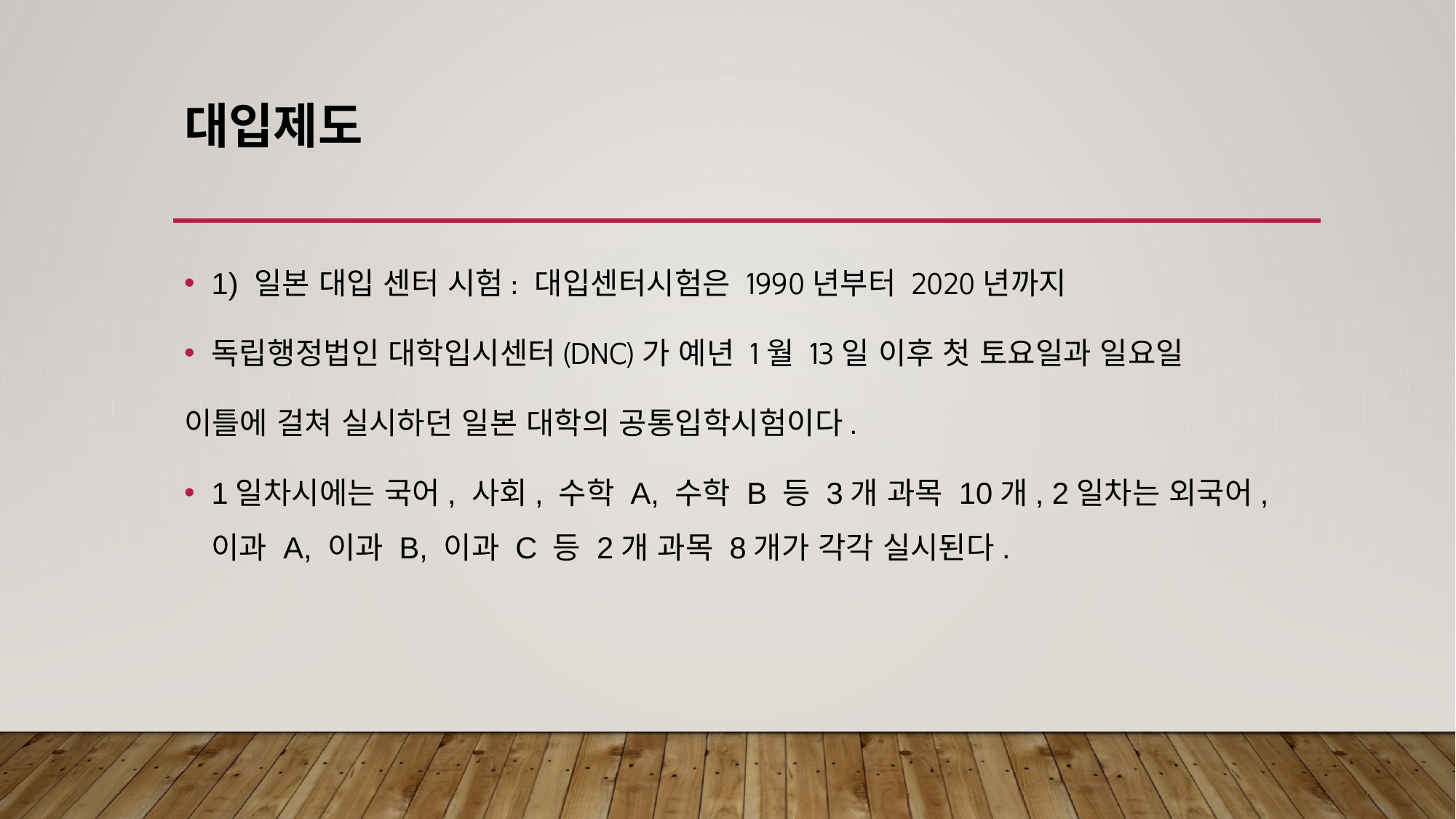

# 대입제도
1) 일본 대입 센터 시험: 대입센터시험은 1990년부터 2020년까지
독립행정법인 대학입시센터(DNC)가 예년 1월 13일 이후 첫 토요일과 일요일
이틀에 걸쳐 실시하던 일본 대학의 공통입학시험이다.
1일차시에는 국어, 사회, 수학 A, 수학 B 등 3개 과목 10개, 2일차는 외국어, 이과 A, 이과 B, 이과 C 등 2개 과목 8개가 각각 실시된다.